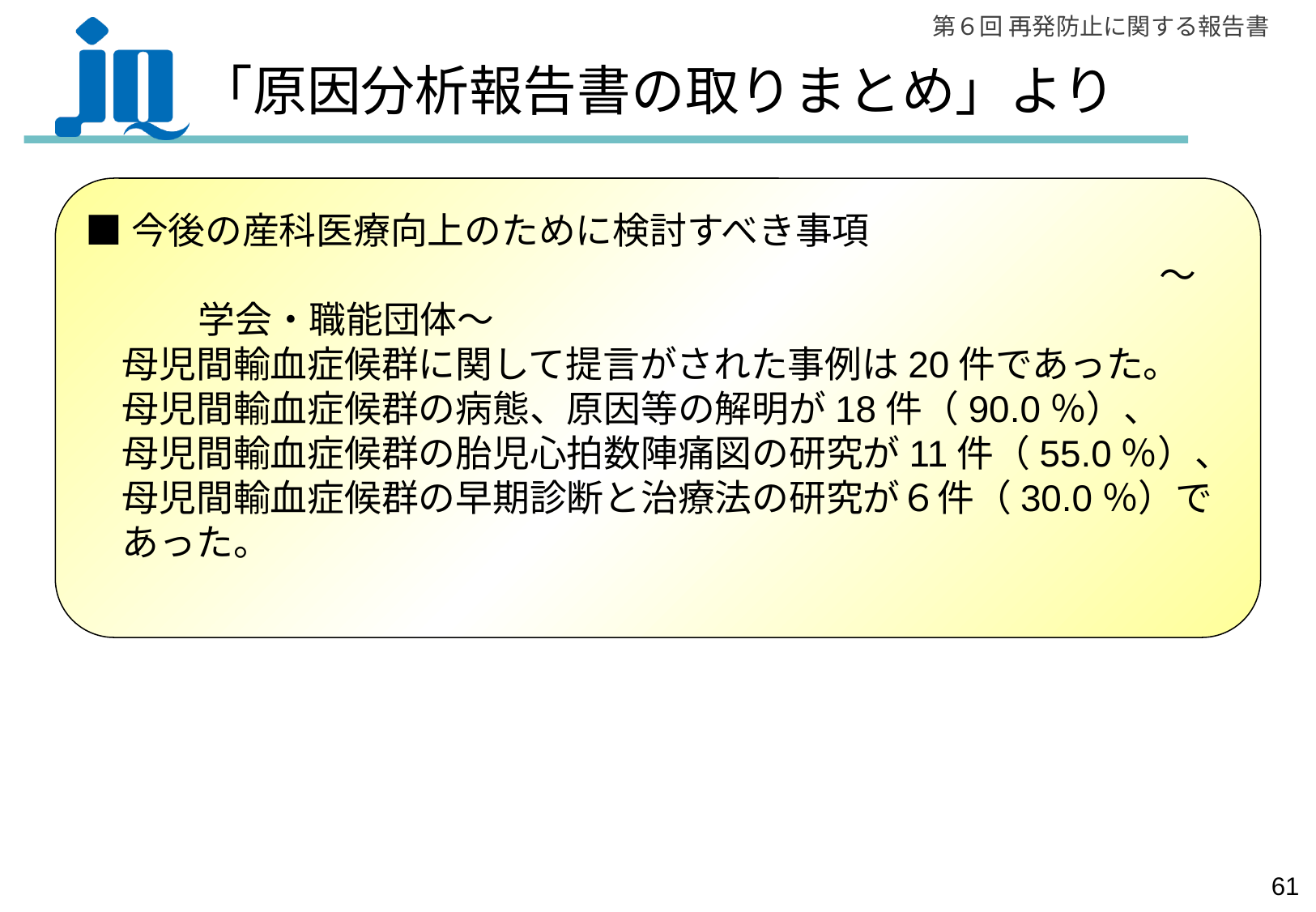

# 「原因分析報告書の取りまとめ」より
■今後の産科医療向上のために検討すべき事項
　　　　　　　　　　　　　　　　　　　　　　　　　　　　　～学会・職能団体～
　母児間輸血症候群に関して提言がされた事例は20件であった。
　母児間輸血症候群の病態、原因等の解明が18件（90.0％）、
　母児間輸血症候群の胎児心拍数陣痛図の研究が11件（55.0％）、
　母児間輸血症候群の早期診断と治療法の研究が６件（30.0％）で
　あった。

61